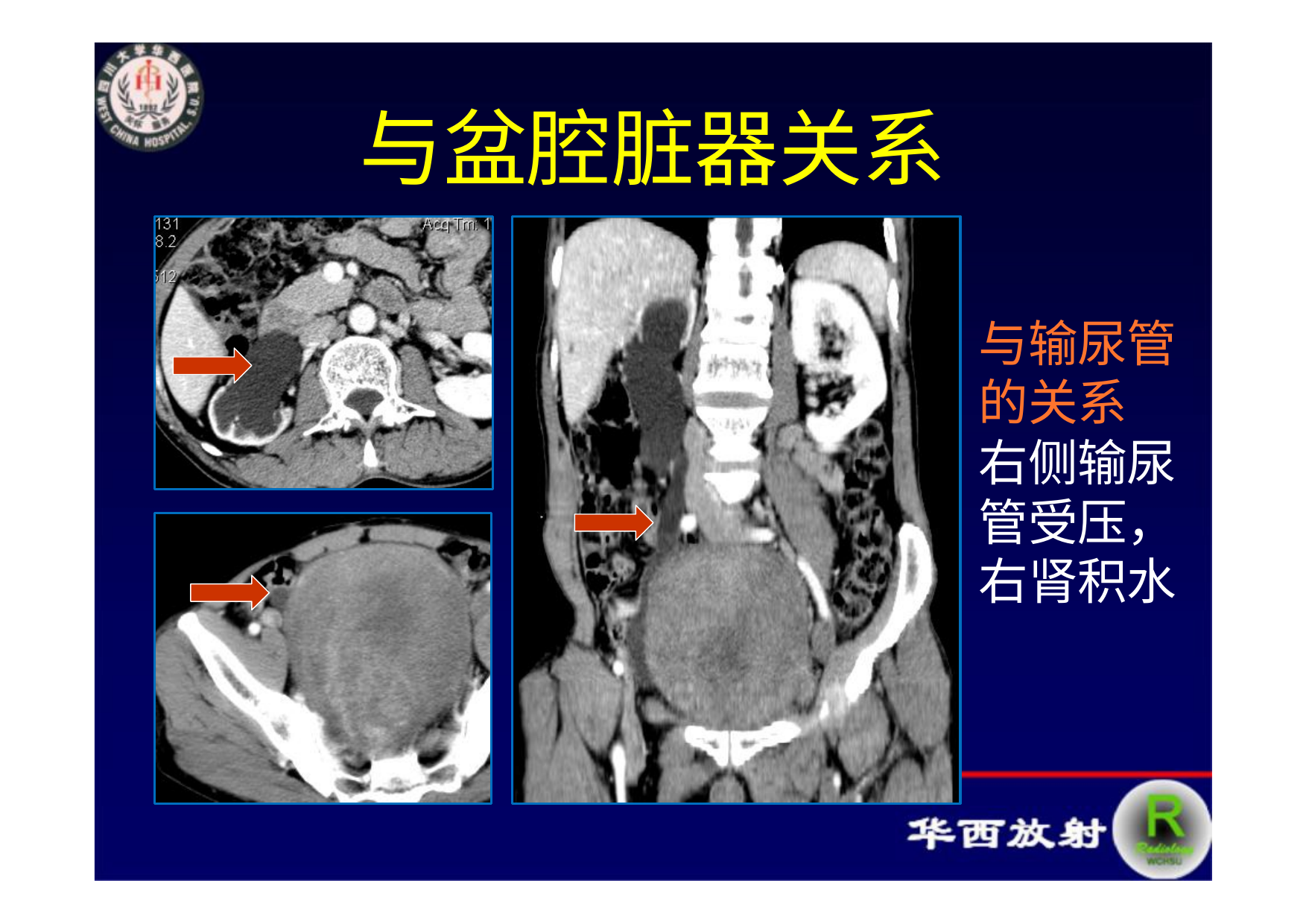

# 与盆腔脏器关系

与输尿管 的关系 右侧输尿 管受压， 右肾积水